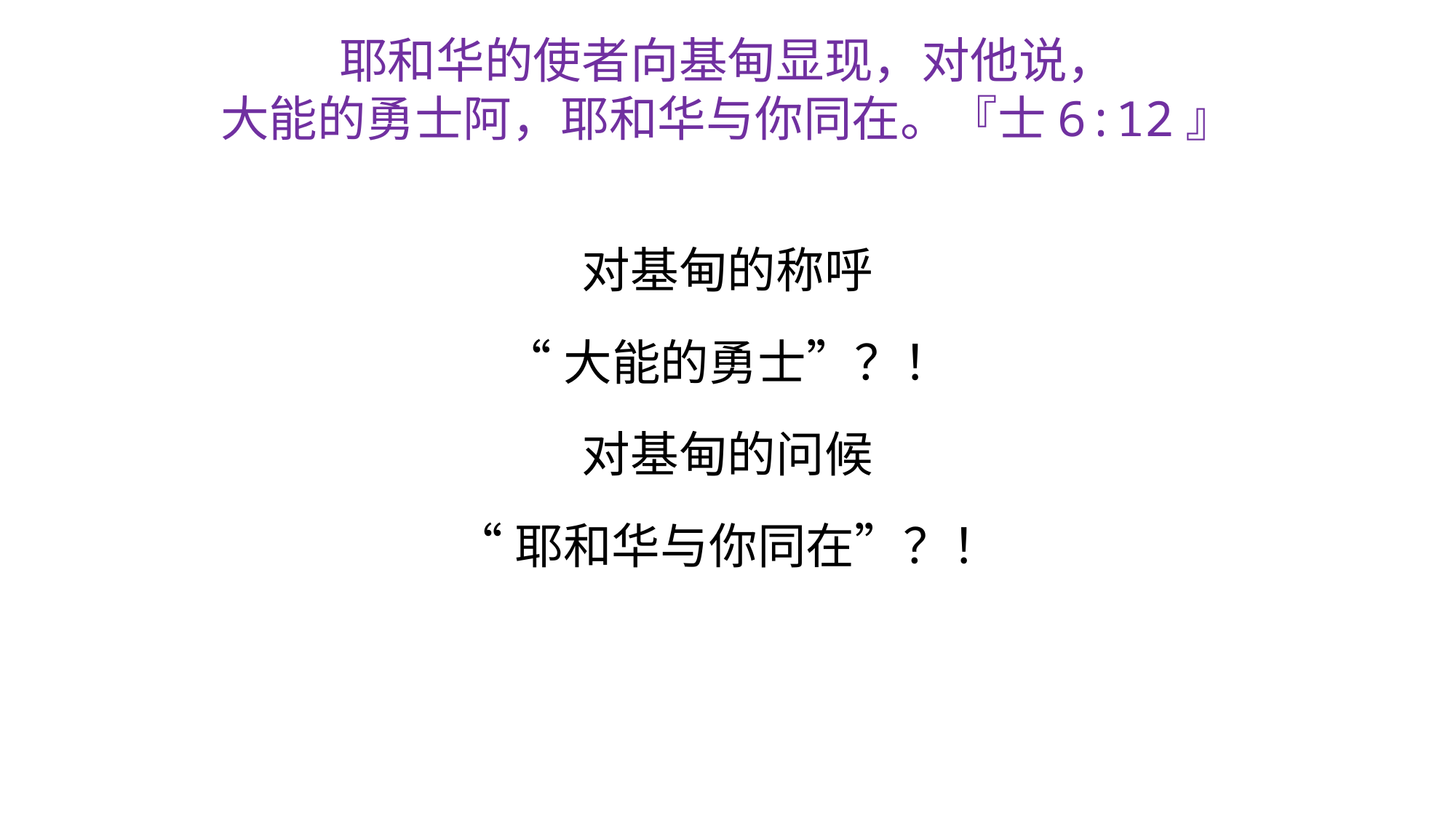

耶和华的使者向基甸显现，对他说，
大能的勇士阿，耶和华与你同在。『士6:12』
对基甸的称呼
“大能的勇士”？！
对基甸的问候
“耶和华与你同在”？！